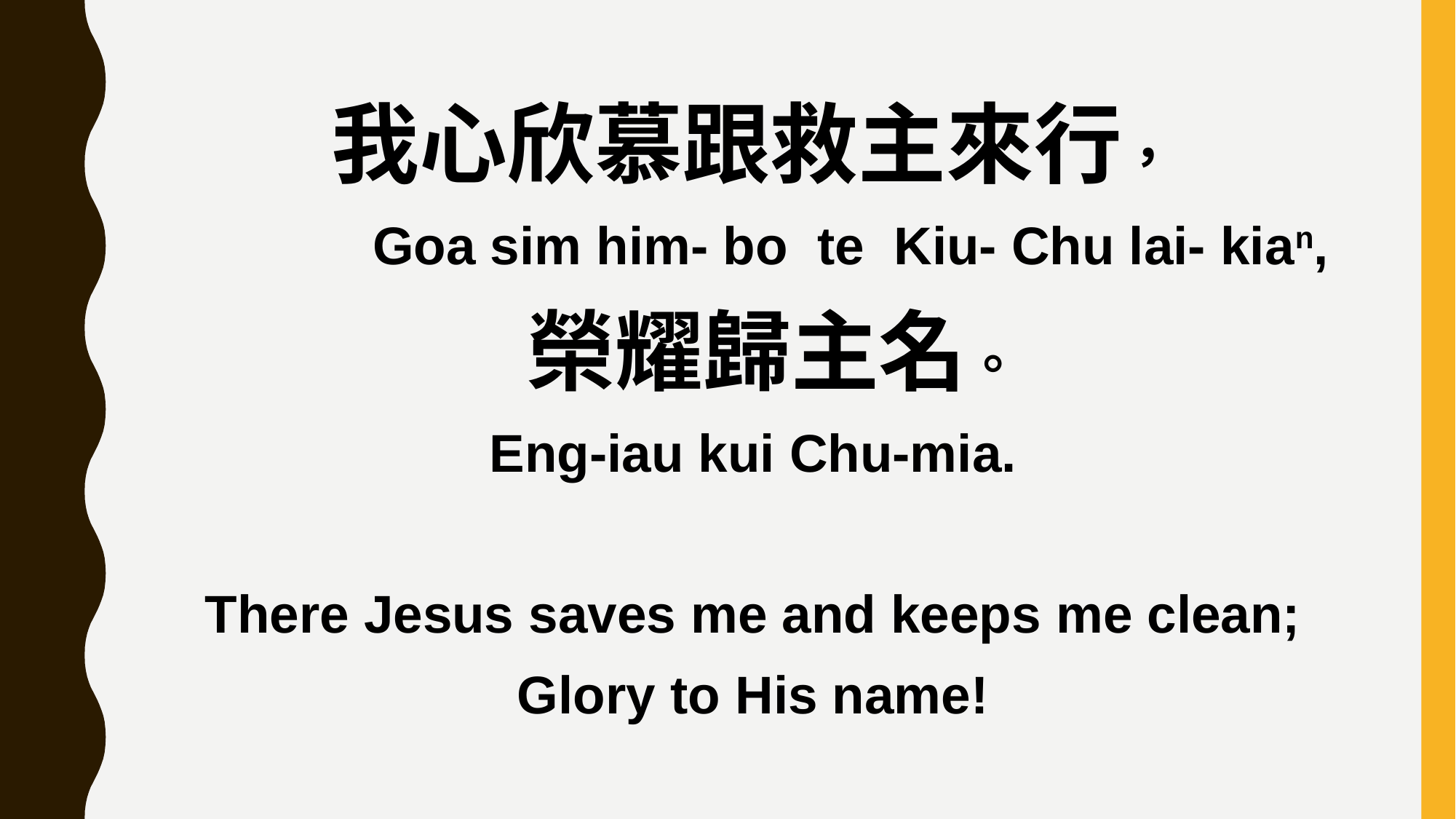

我心欣慕跟救主來行，
                  Goa sim him- bo  te  Kiu- Chu lai- kian,
 榮耀歸主名。
Eng-iau kui Chu-mia.

There Jesus saves me and keeps me clean;
Glory to His name!